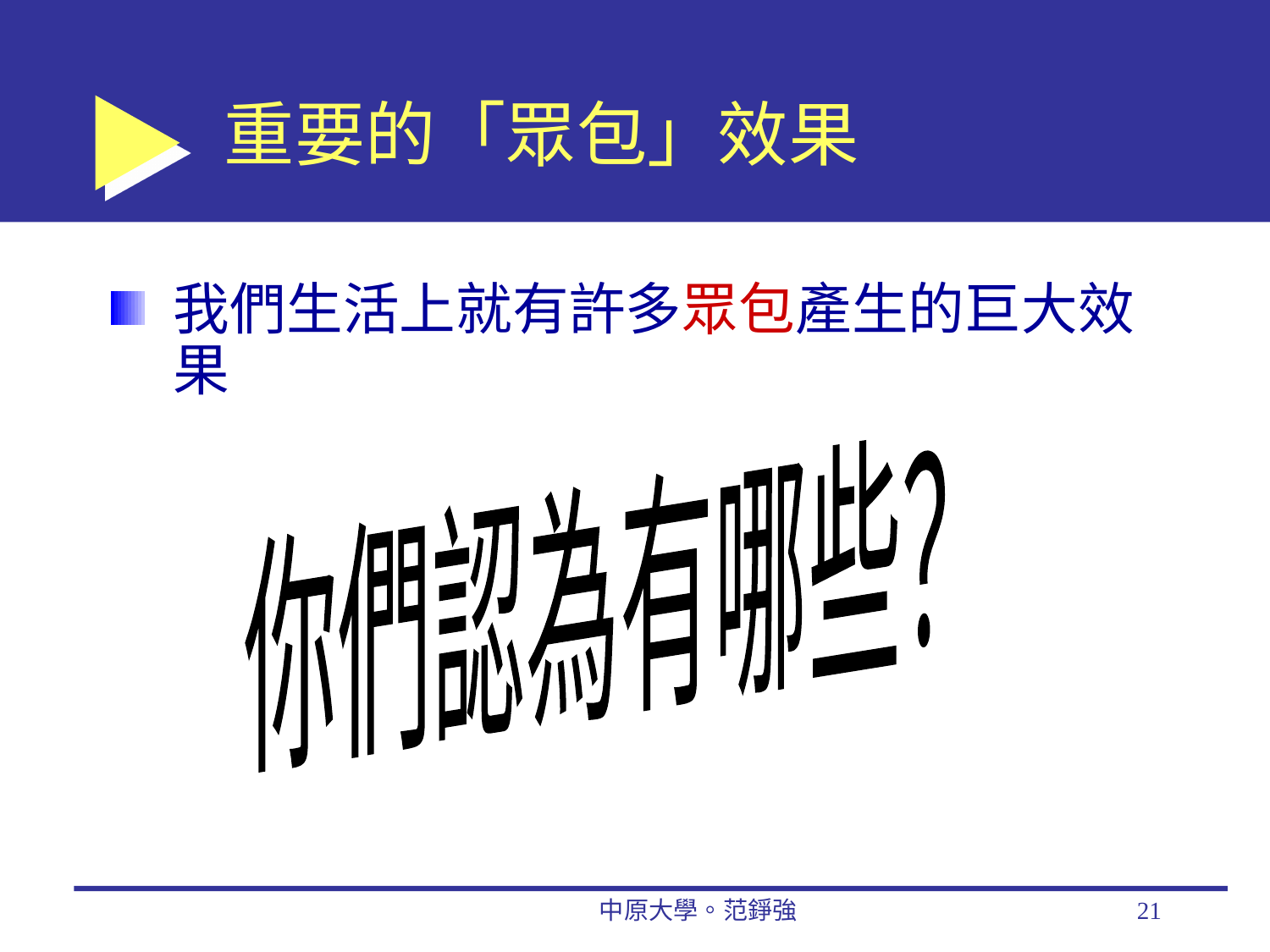

# 重要的「眾包」效果
我們生活上就有許多眾包產生的巨大效果
你們認為有哪些？
中原大學。范錚強
21